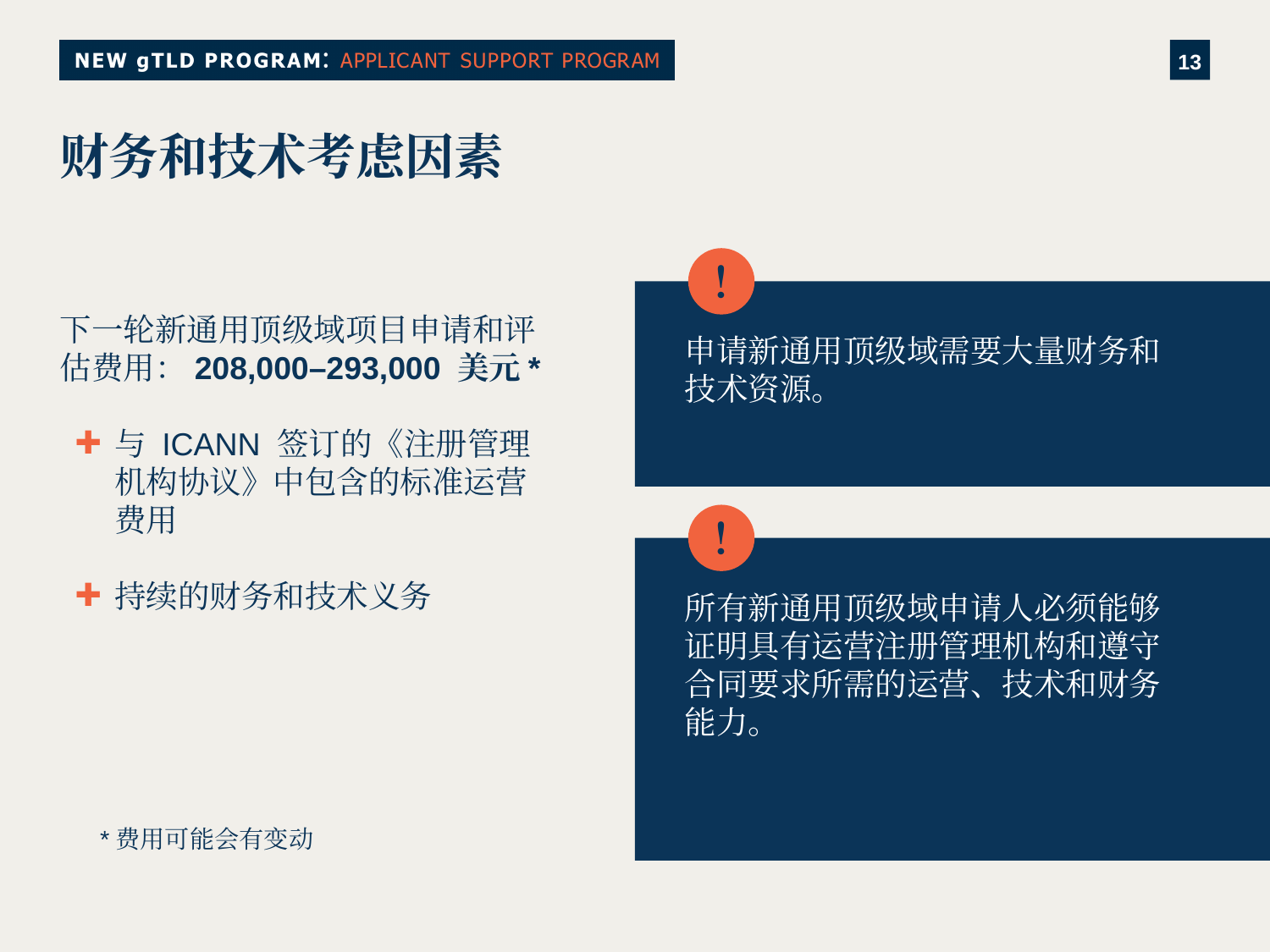

# 财务和技术考虑因素
！
申请新通用顶级域需要大量财务和技术资源。
下一轮新通用顶级域项目申请和评估费用：208,000–293,000 美元*

与 ICANN 签订的《注册管理机构协议》中包含的标准运营费用

持续的财务和技术义务
！
所有新通用顶级域申请人必须能够证明具有运营注册管理机构和遵守合同要求所需的运营、技术和财务能力。
*费用可能会有变动